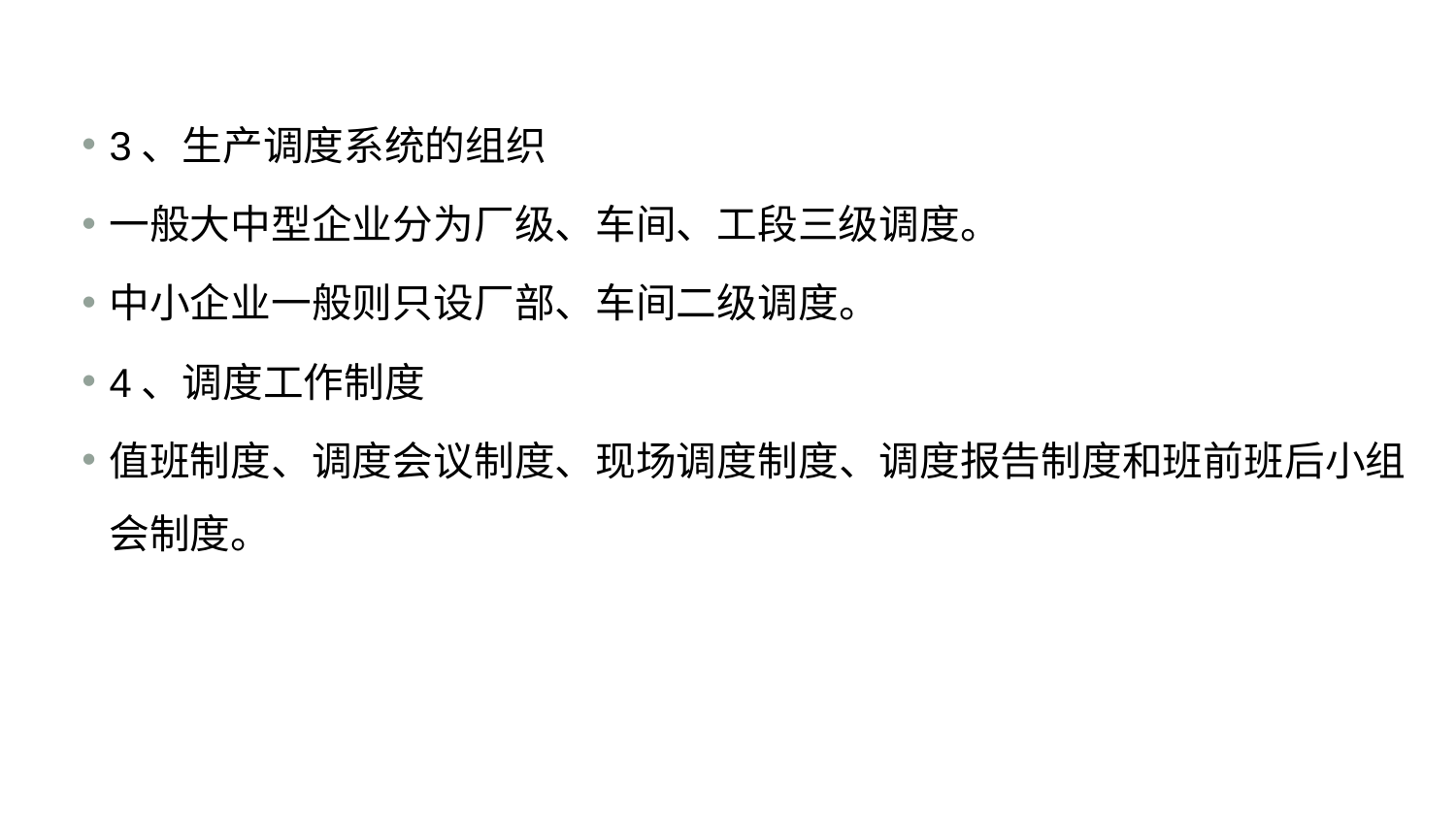

#
3、生产调度系统的组织
一般大中型企业分为厂级、车间、工段三级调度。
中小企业一般则只设厂部、车间二级调度。
4、调度工作制度
值班制度、调度会议制度、现场调度制度、调度报告制度和班前班后小组会制度。